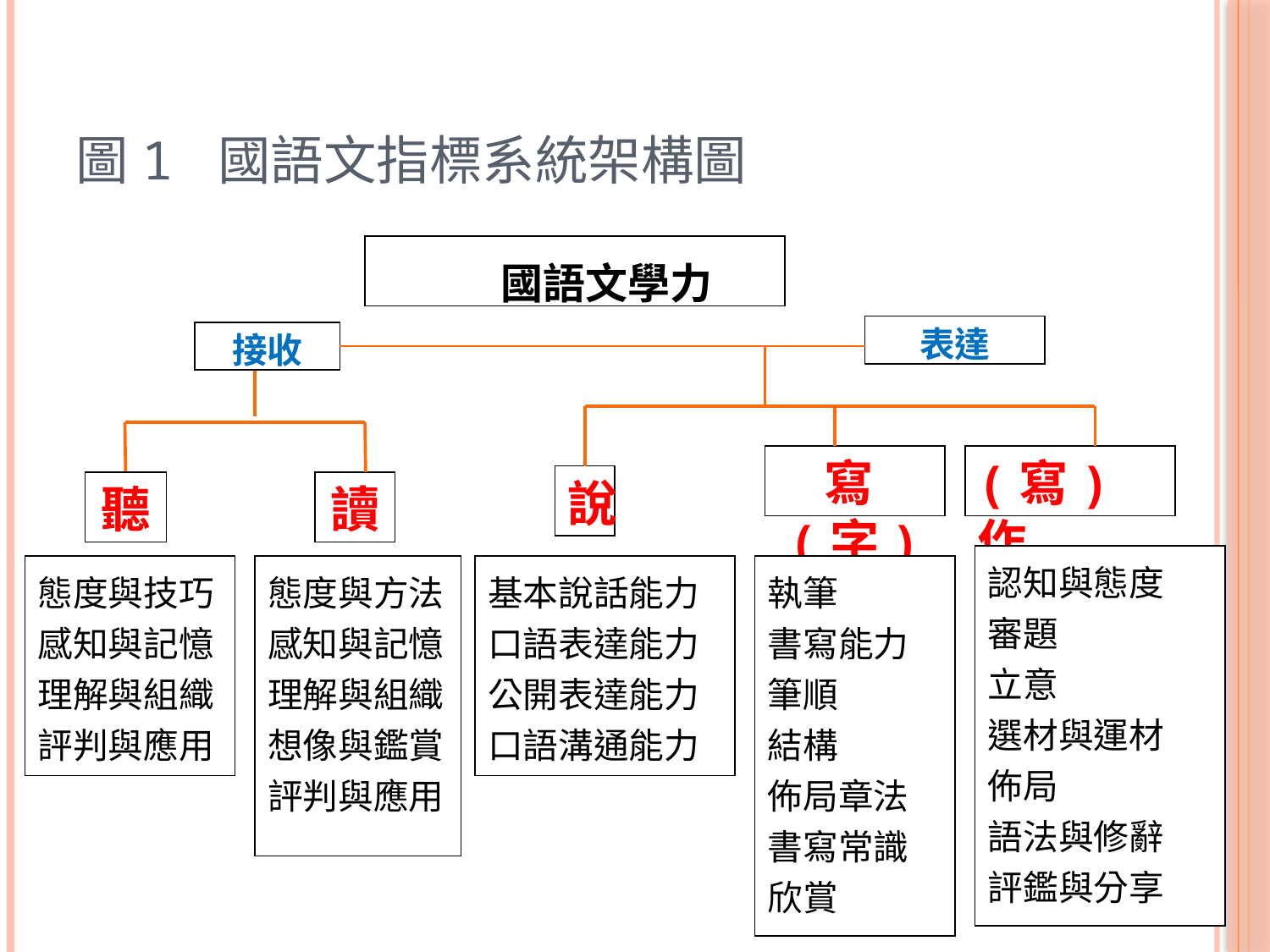

# 圖1 國語文指標系統架構圖
國語文學力
表達
接收
聽
讀
寫(字)
(寫)作
說
認知與態度
審題
立意
選材與運材
佈局
語法與修辭
評鑑與分享

態度與技巧
感知與記憶
理解與組織
評判與應用
態度與方法
感知與記憶
理解與組織
想像與鑑賞
評判與應用
基本說話能力
口語表達能力
公開表達能力
口語溝通能力
執筆
書寫能力
筆順
結構
佈局章法
書寫常識
欣賞